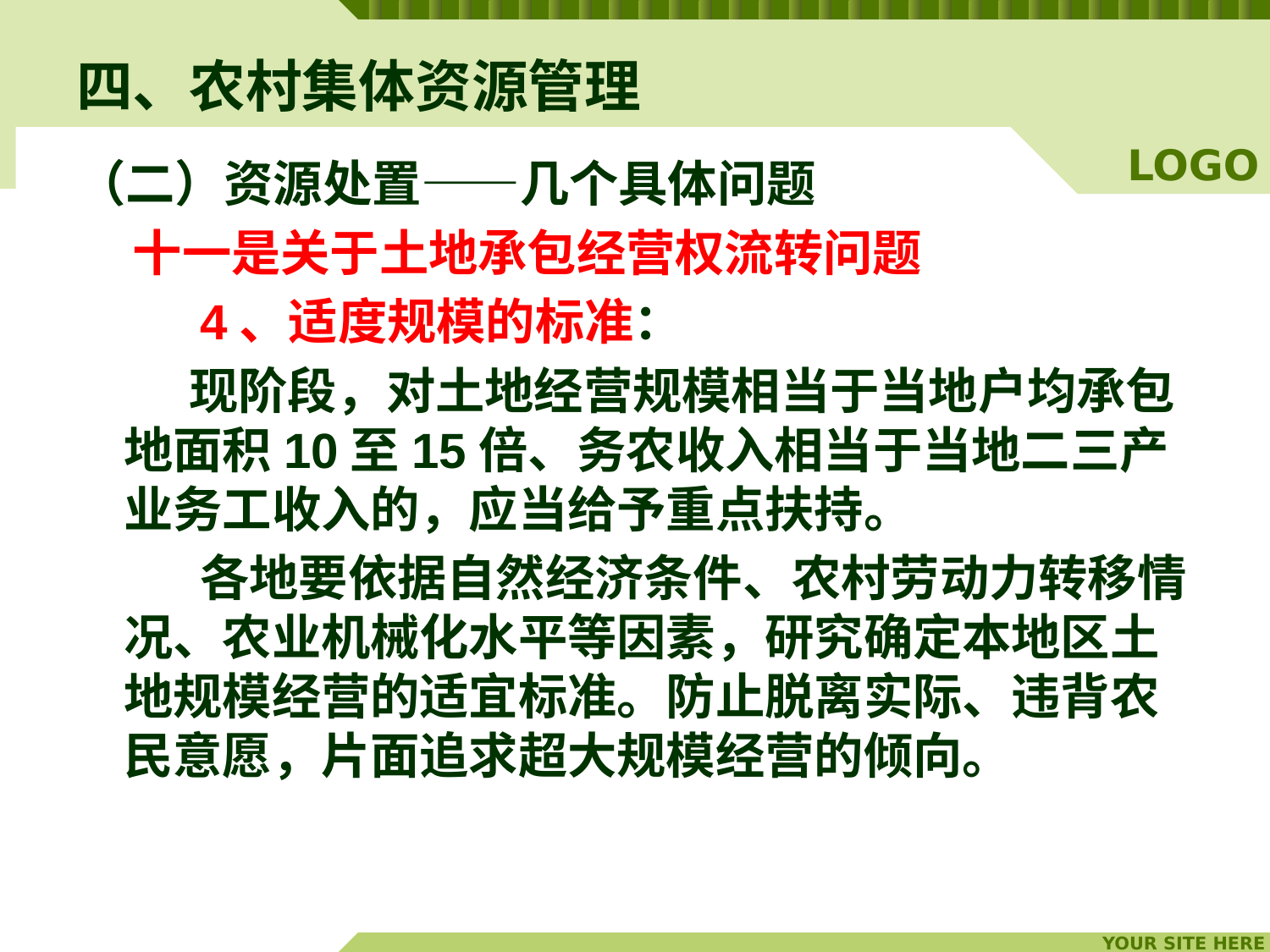

# 四、农村集体资源管理
（二）资源处置——几个具体问题
    十一是关于土地承包经营权流转问题
         4、适度规模的标准：
         现阶段，对土地经营规模相当于当地户均承包地面积10至15倍、务农收入相当于当地二三产业务工收入的，应当给予重点扶持。
          各地要依据自然经济条件、农村劳动力转移情况、农业机械化水平等因素，研究确定本地区土地规模经营的适宜标准。防止脱离实际、违背农民意愿，片面追求超大规模经营的倾向。